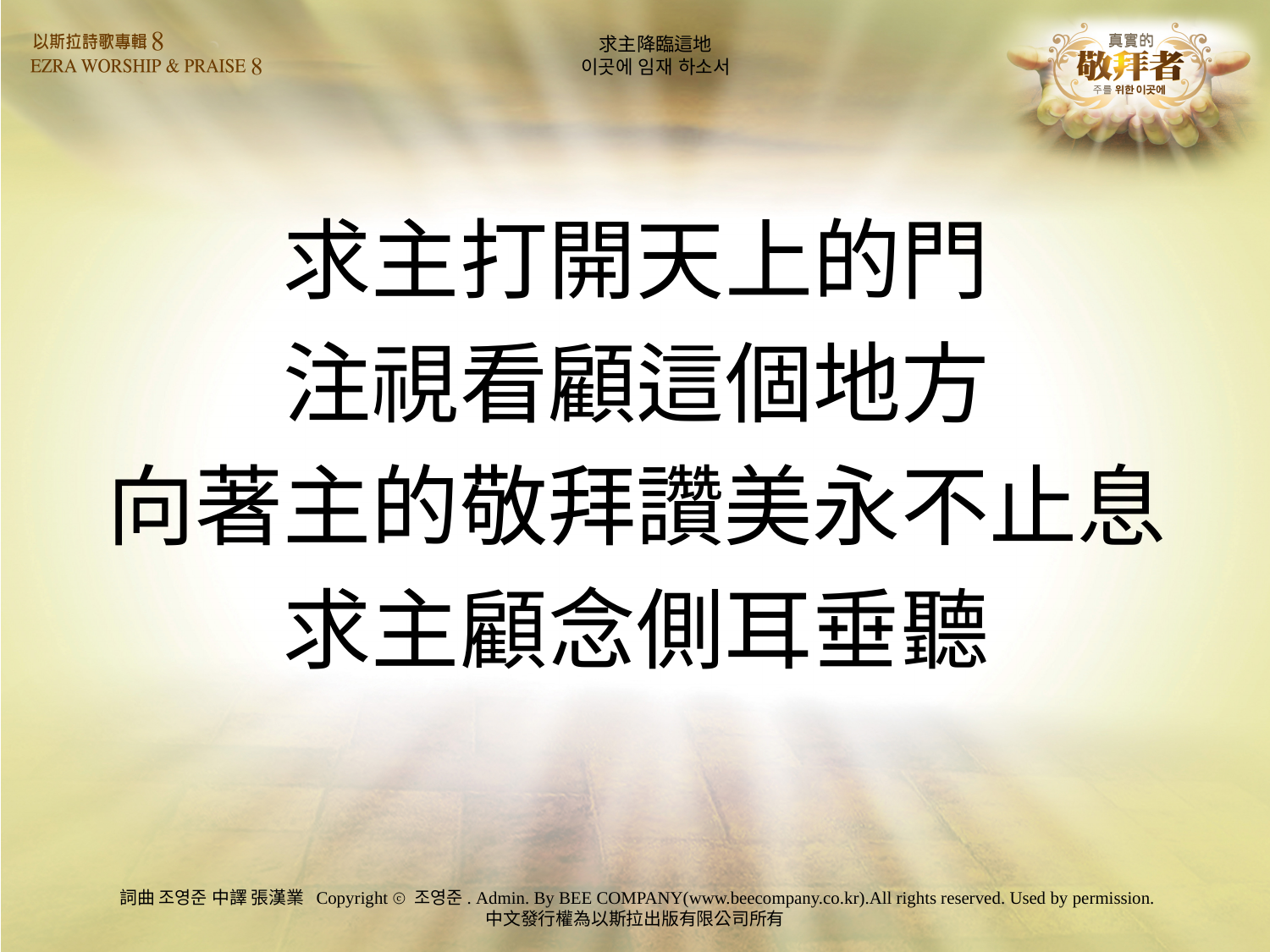

# 求主降臨這地 이곳에 임재 하소서
求主打開天上的門
注視看顧這個地方
向著主的敬拜讚美永不止息
求主顧念側耳垂聽
詞曲 조영준 中譯 張漢業  Copyright ⓒ 조영준. Admin. By BEE COMPANY(www.beecompany.co.kr).All rights reserved. Used by permission.
中文發行權為以斯拉出版有限公司所有